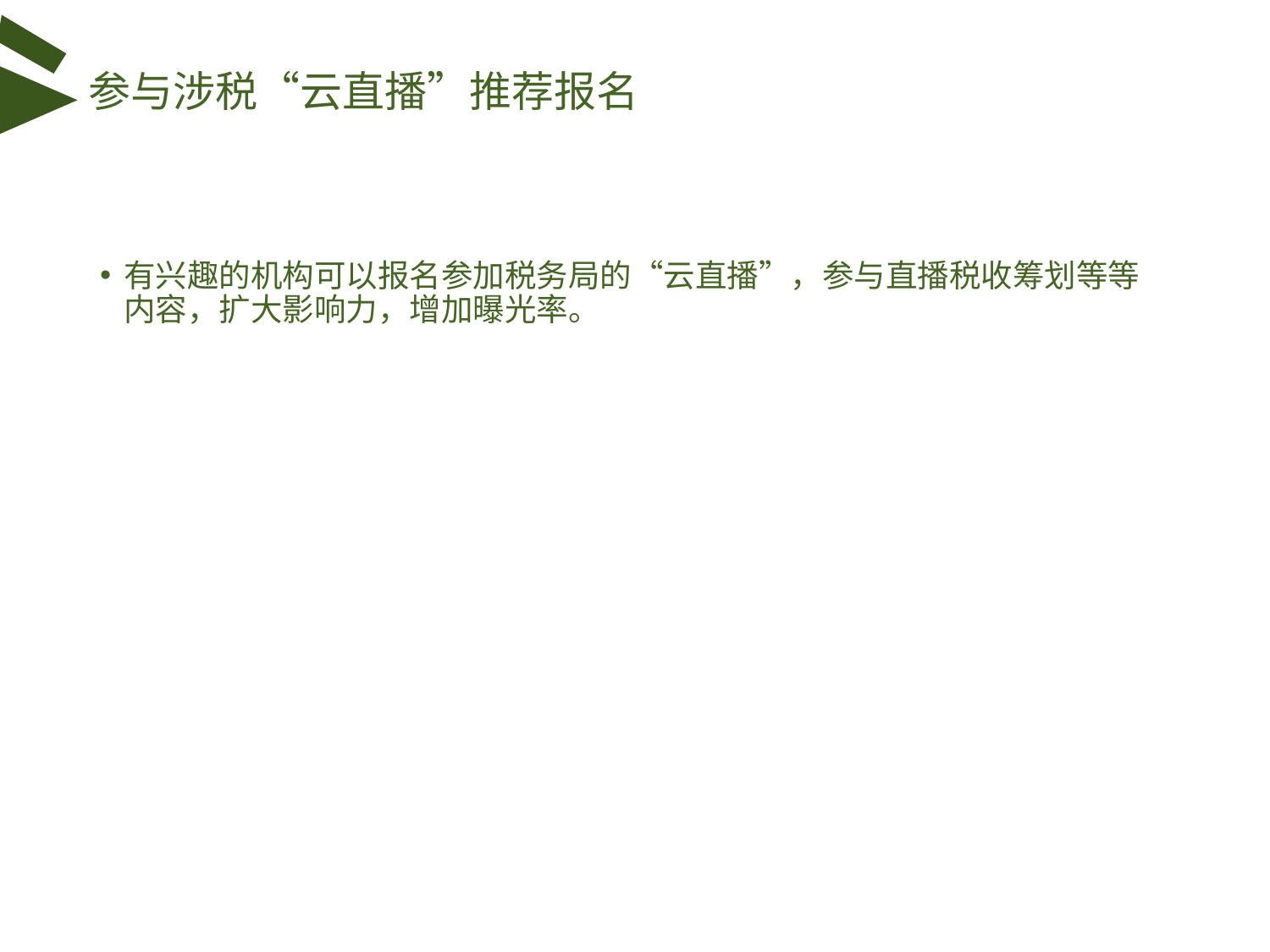

# 参与涉税“云直播”推荐报名
有兴趣的机构可以报名参加税务局的“云直播”，参与直播税收筹划等等内容，扩大影响力，增加曝光率。